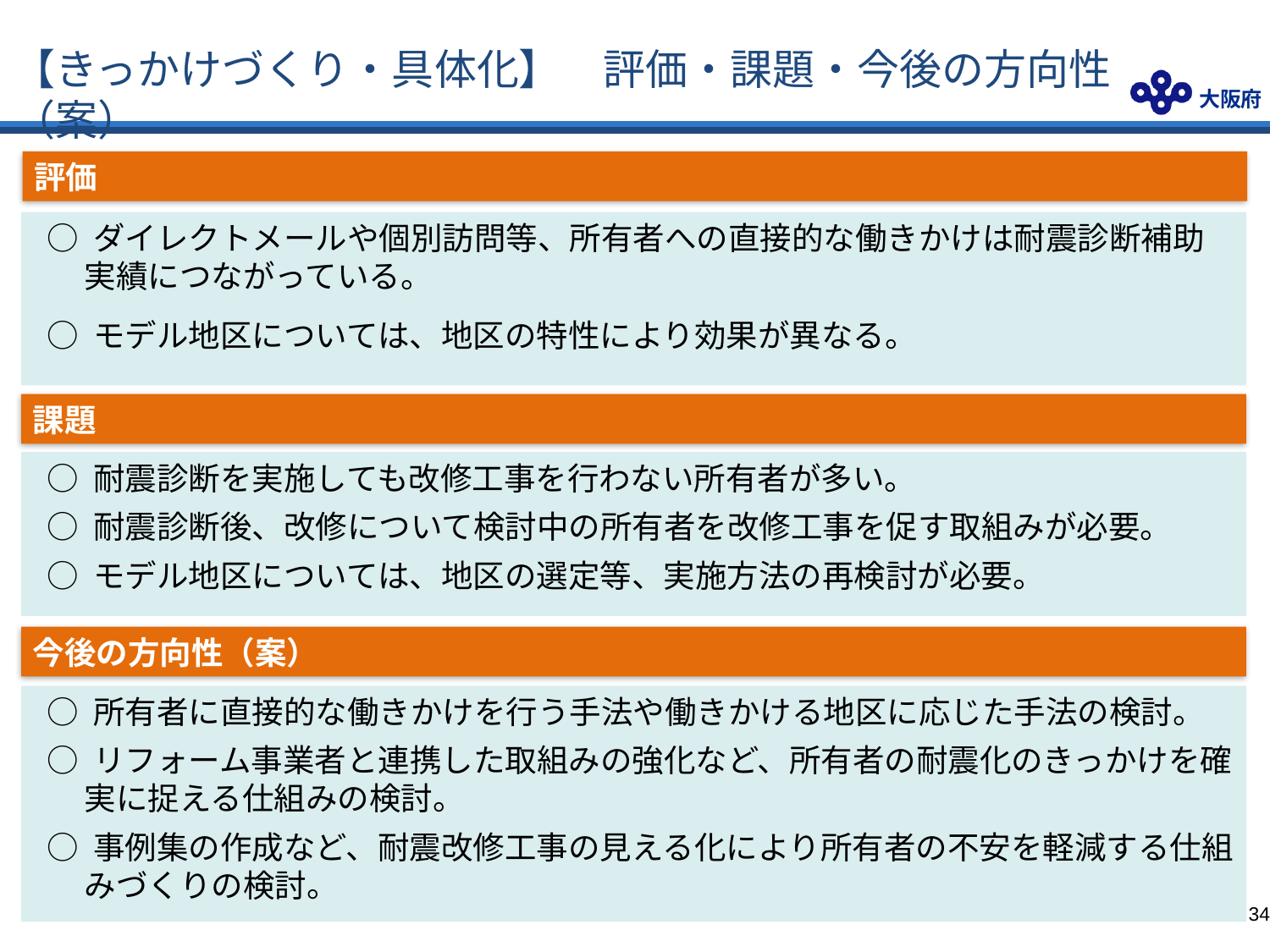

# 【きっかけづくり・具体化】　評価・課題・今後の方向性（案）
評価
○ ダイレクトメールや個別訪問等、所有者への直接的な働きかけは耐震診断補助実績につながっている。
○ モデル地区については、地区の特性により効果が異なる。

課題
○ 耐震診断を実施しても改修工事を行わない所有者が多い。
○ 耐震診断後、改修について検討中の所有者を改修工事を促す取組みが必要。
○ モデル地区については、地区の選定等、実施方法の再検討が必要。
今後の方向性（案）
○ 所有者に直接的な働きかけを行う手法や働きかける地区に応じた手法の検討。
○ リフォーム事業者と連携した取組みの強化など、所有者の耐震化のきっかけを確実に捉える仕組みの検討。
○ 事例集の作成など、耐震改修工事の見える化により所有者の不安を軽減する仕組みづくりの検討。

34